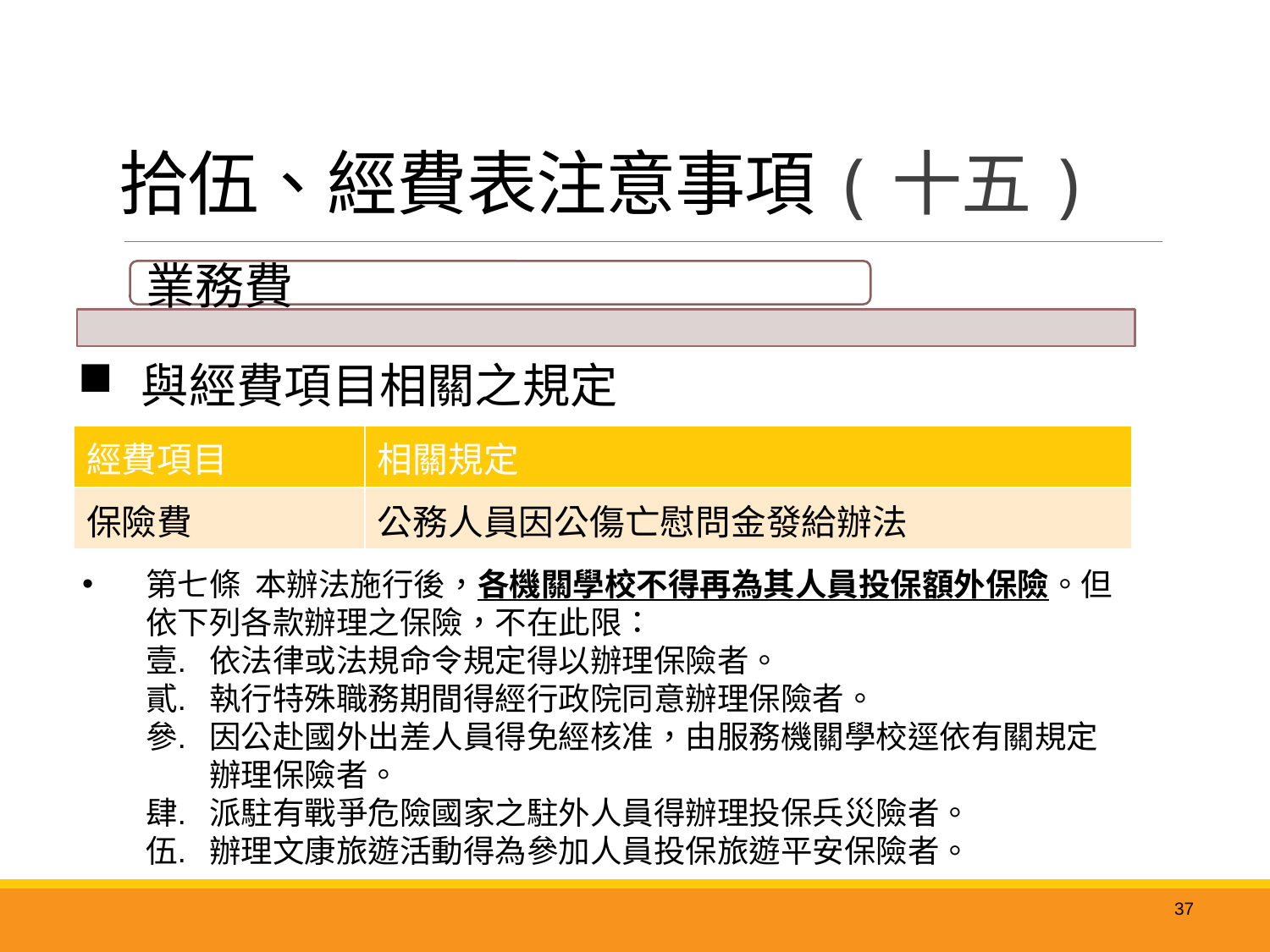

# 拾伍、經費表注意事項(十五)
業務費
與經費項目相關之規定
| 經費項目 | 相關規定 |
| --- | --- |
| 保險費 | 公務人員因公傷亡慰問金發給辦法 |
第七條  本辦法施行後，各機關學校不得再為其人員投保額外保險。但依下列各款辦理之保險，不在此限：
依法律或法規命令規定得以辦理保險者。
執行特殊職務期間得經行政院同意辦理保險者。
因公赴國外出差人員得免經核准，由服務機關學校逕依有關規定辦理保險者。
派駐有戰爭危險國家之駐外人員得辦理投保兵災險者。
辦理文康旅遊活動得為參加人員投保旅遊平安保險者。
37